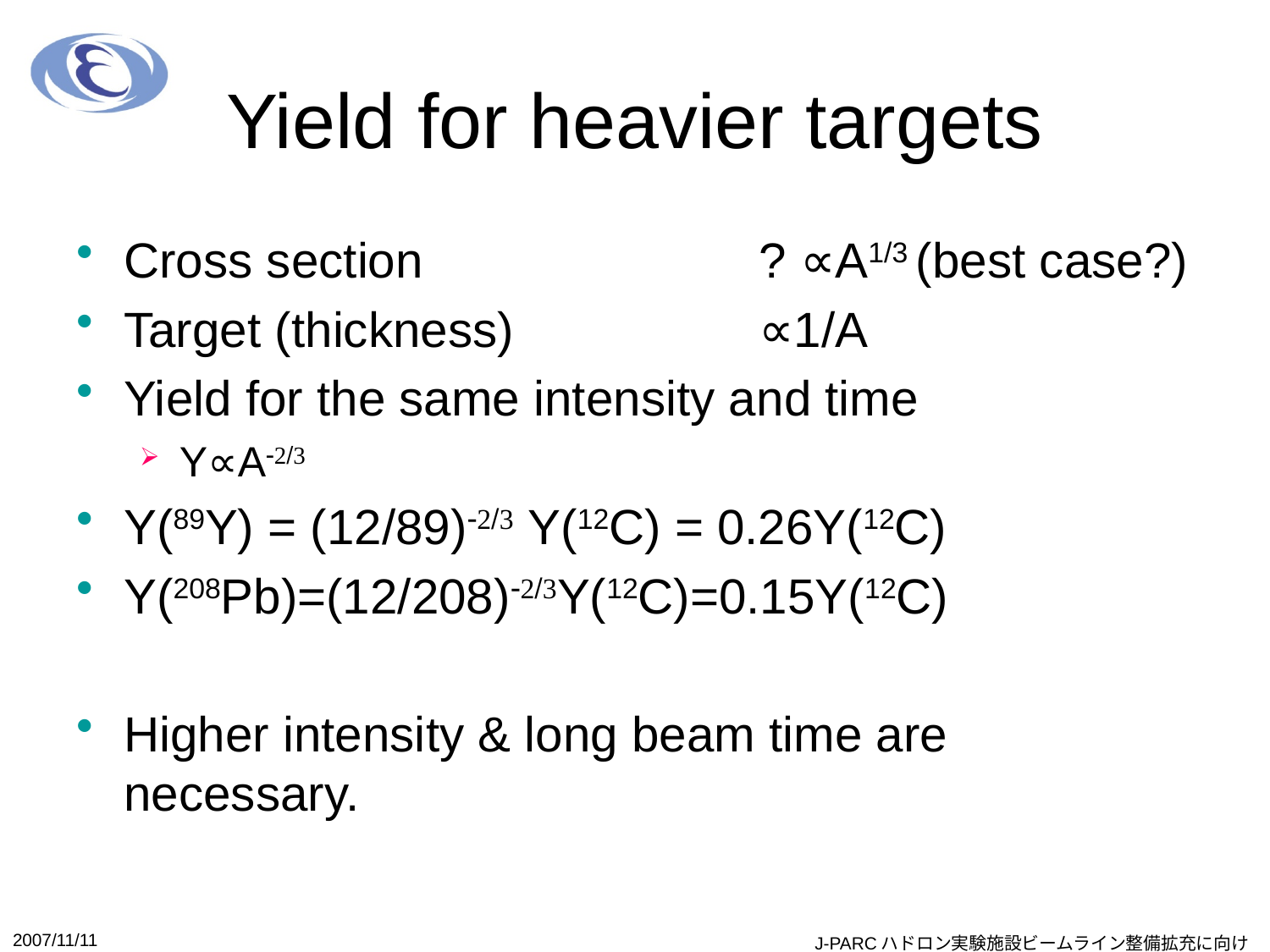

# Yield for heavier targets
Cross section 			? ∝A1/3 (best case?)
Target (thickness)		∝1/A
Yield for the same intensity and time
Y∝A−2/3
Y(89Y) = (12/89)−2/3 Y(12C) = 0.26Y(12C)
Y(208Pb)=(12/208)−2/3Y(12C)=0.15Y(12C)

Higher intensity & long beam time are necessary.
2007/11/11
J-PARCハドロン実験施設ビームライン整備拡充に向けて